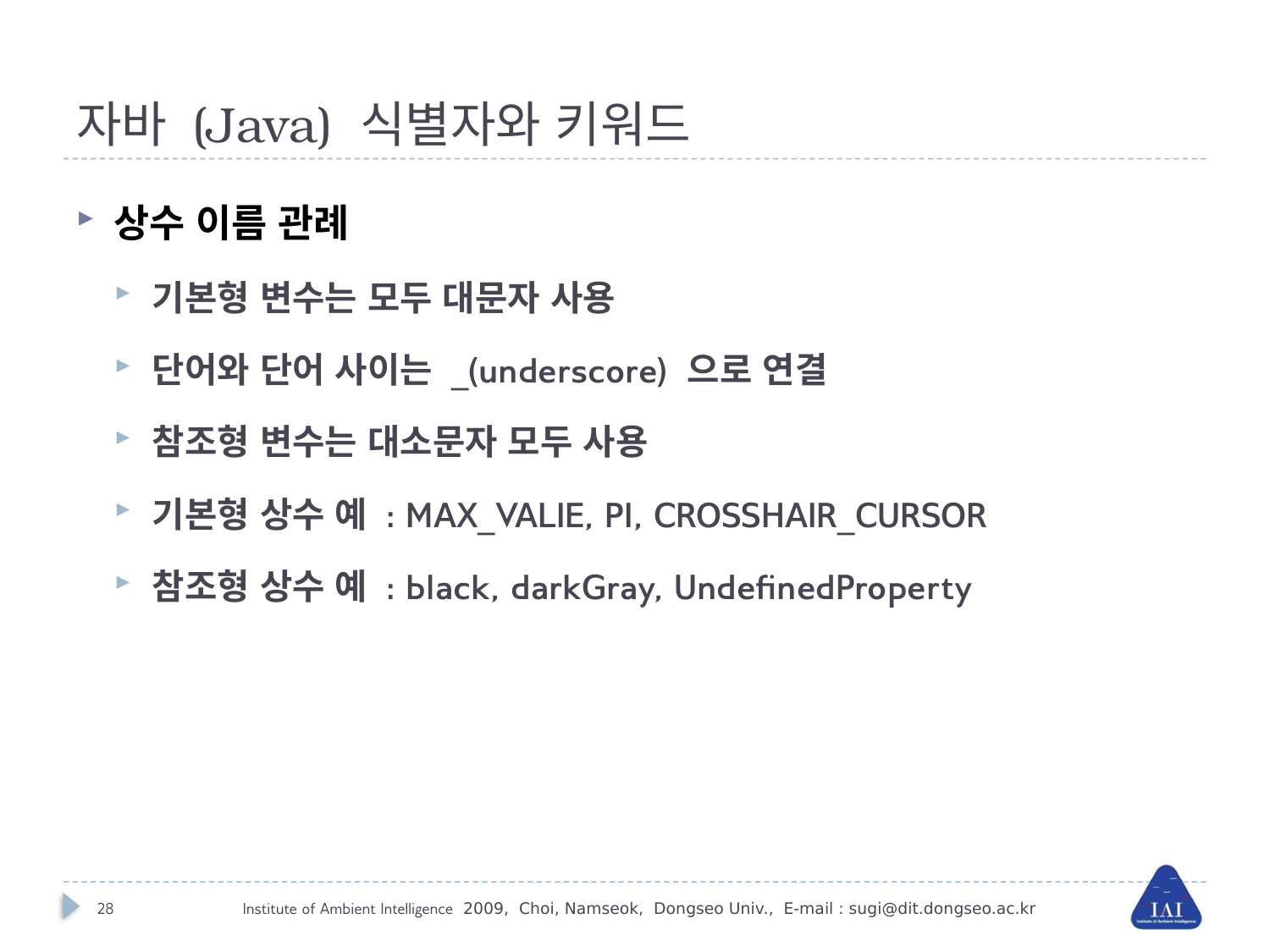

# 자바 (Java) 식별자와 키워드
상수 이름 관례
기본형 변수는 모두 대문자 사용
단어와 단어 사이는 _(underscore) 으로 연결
참조형 변수는 대소문자 모두 사용
기본형 상수 예 : MAX_VALIE, PI, CROSSHAIR_CURSOR
참조형 상수 예 : black, darkGray, UndefinedProperty